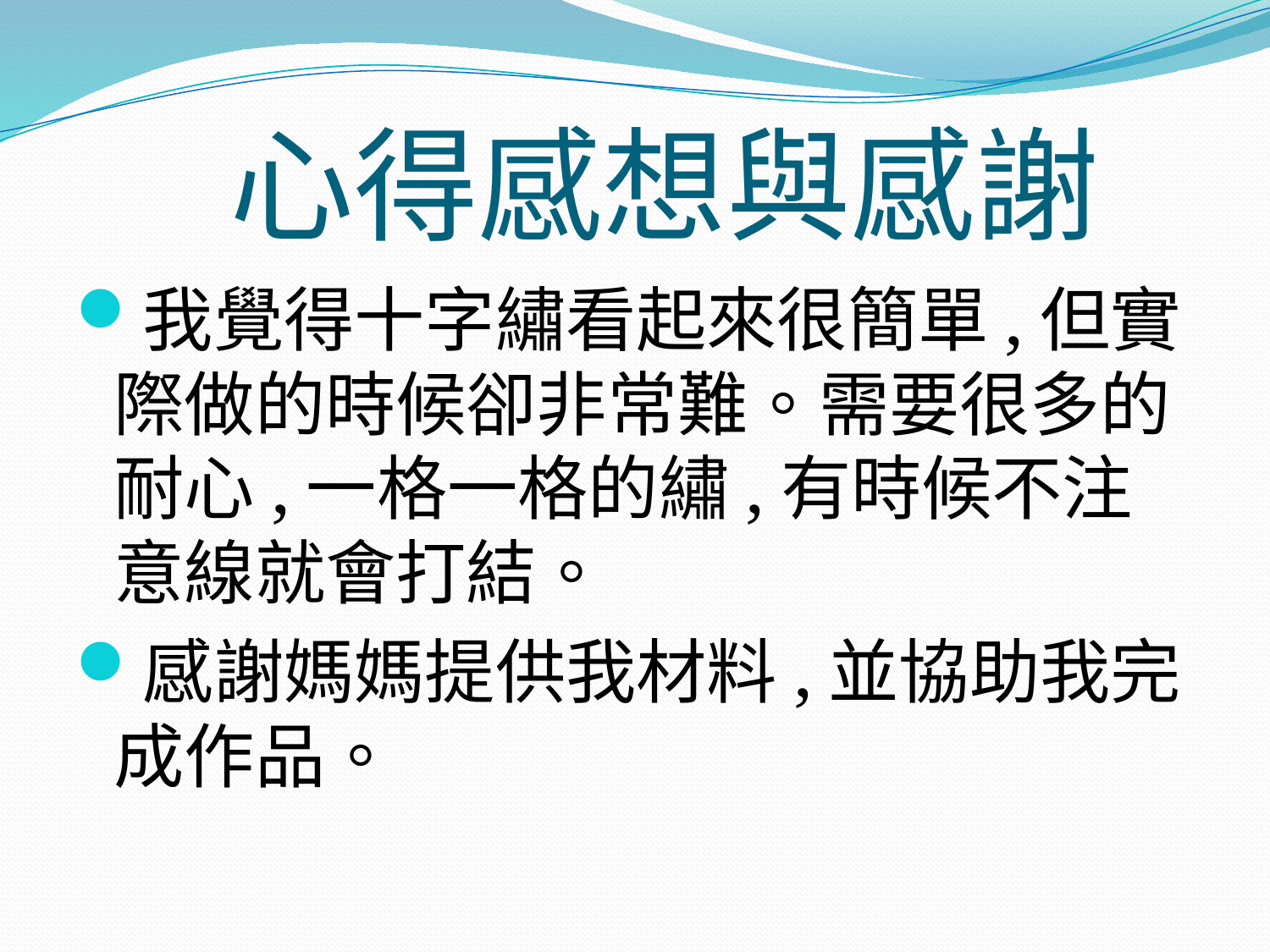

# 心得感想與感謝
我覺得十字繡看起來很簡單,但實際做的時候卻非常難。需要很多的耐心,一格一格的繡,有時候不注意線就會打結。
感謝媽媽提供我材料,並協助我完成作品。